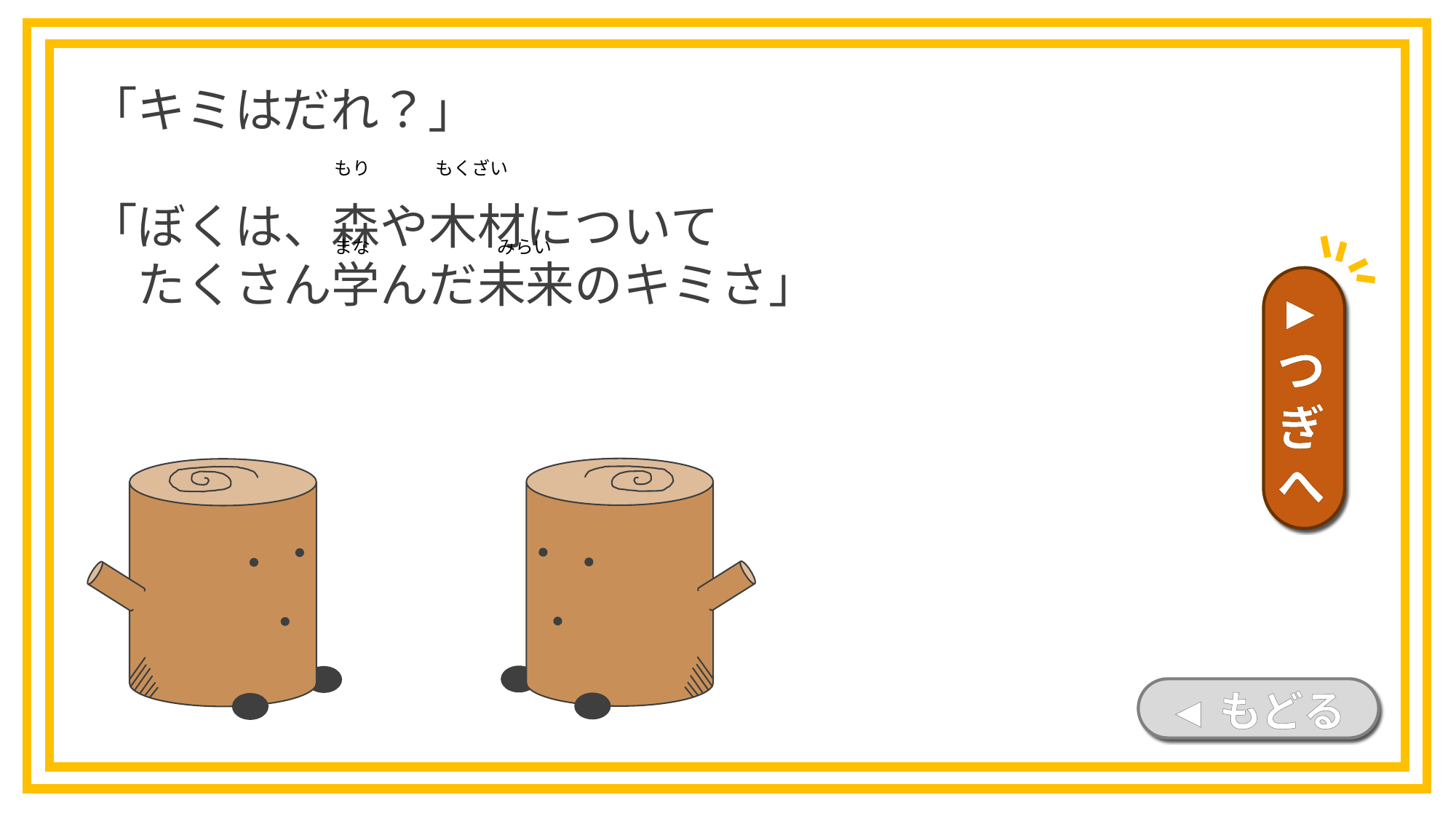

「キミはだれ？」
「ぼくは、森や木材について
　たくさん学んだ未来のキミさ」

もり
もくざい
まな
みらい
►つぎへ

◄もどる